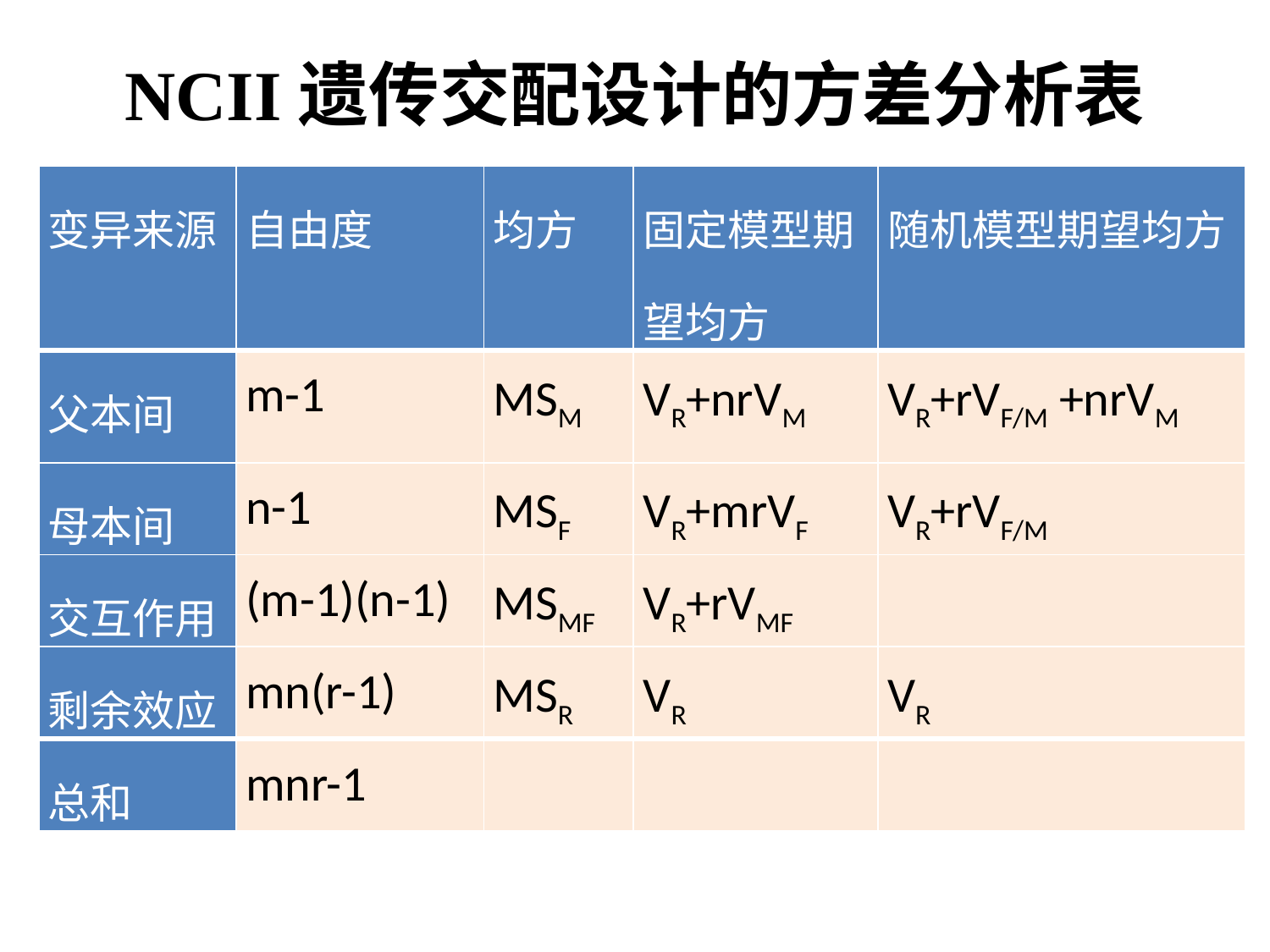

# NCII遗传交配设计的方差分析表
| 变异来源 | 自由度 | 均方 | 固定模型期望均方 | 随机模型期望均方 |
| --- | --- | --- | --- | --- |
| 父本间 | m-1 | MSM | VR+nrVM | VR+rVF/M +nrVM |
| 母本间 | n-1 | MSF | VR+mrVF | VR+rVF/M |
| 交互作用 | (m-1)(n-1) | MSMF | VR+rVMF |  |
| 剩余效应 | mn(r-1) | MSR | VR | VR |
| 总和 | mnr-1 |  |  |  |